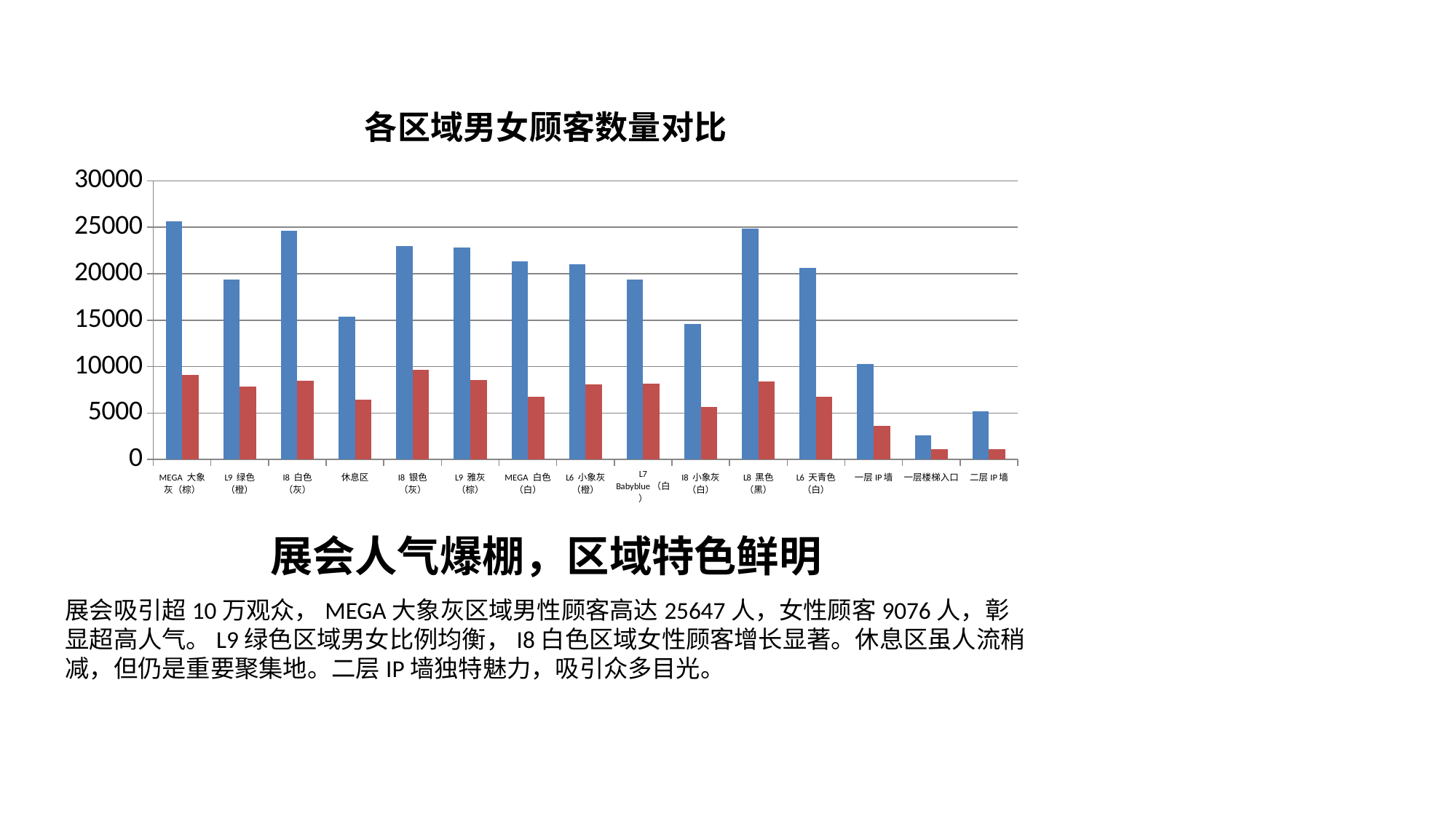

### Chart: 各区域男女顾客数量对比

| Category | 男性顾客 | 女性顾客 |
|---|---|---|
| MEGA 大象灰（棕） | 25647.0 | 9076.0 |
| L9 绿色（橙） | 19389.0 | 7822.0 |
| I8 白色（灰） | 24613.0 | 8466.0 |
| 休息区 | 15382.0 | 6415.0 |
| I8 银色（灰） | 22948.0 | 9656.0 |
| L9 雅灰（棕） | 22845.0 | 8597.0 |
| MEGA 白色（白） | 21372.0 | 6772.0 |
| L6 小象灰（橙） | 20983.0 | 8107.0 |
| L7 Babyblue（白） | 19363.0 | 8130.0 |
| I8 小象灰（白） | 14624.0 | 5647.0 |
| L8 黑色（黑） | 24850.0 | 8387.0 |
| L6 天青色（白） | 20599.0 | 6727.0 |
| 一层IP墙 | 10311.0 | 3652.0 |
| 一层楼梯入口 | 2615.0 | 1104.0 |
| 二层IP墙 | 5198.0 | 1115.0 |
展会人气爆棚，区域特色鲜明
展会吸引超10万观众，MEGA大象灰区域男性顾客高达25647人，女性顾客9076人，彰显超高人气。L9绿色区域男女比例均衡，I8白色区域女性顾客增长显著。休息区虽人流稍减，但仍是重要聚集地。二层IP墙独特魅力，吸引众多目光。